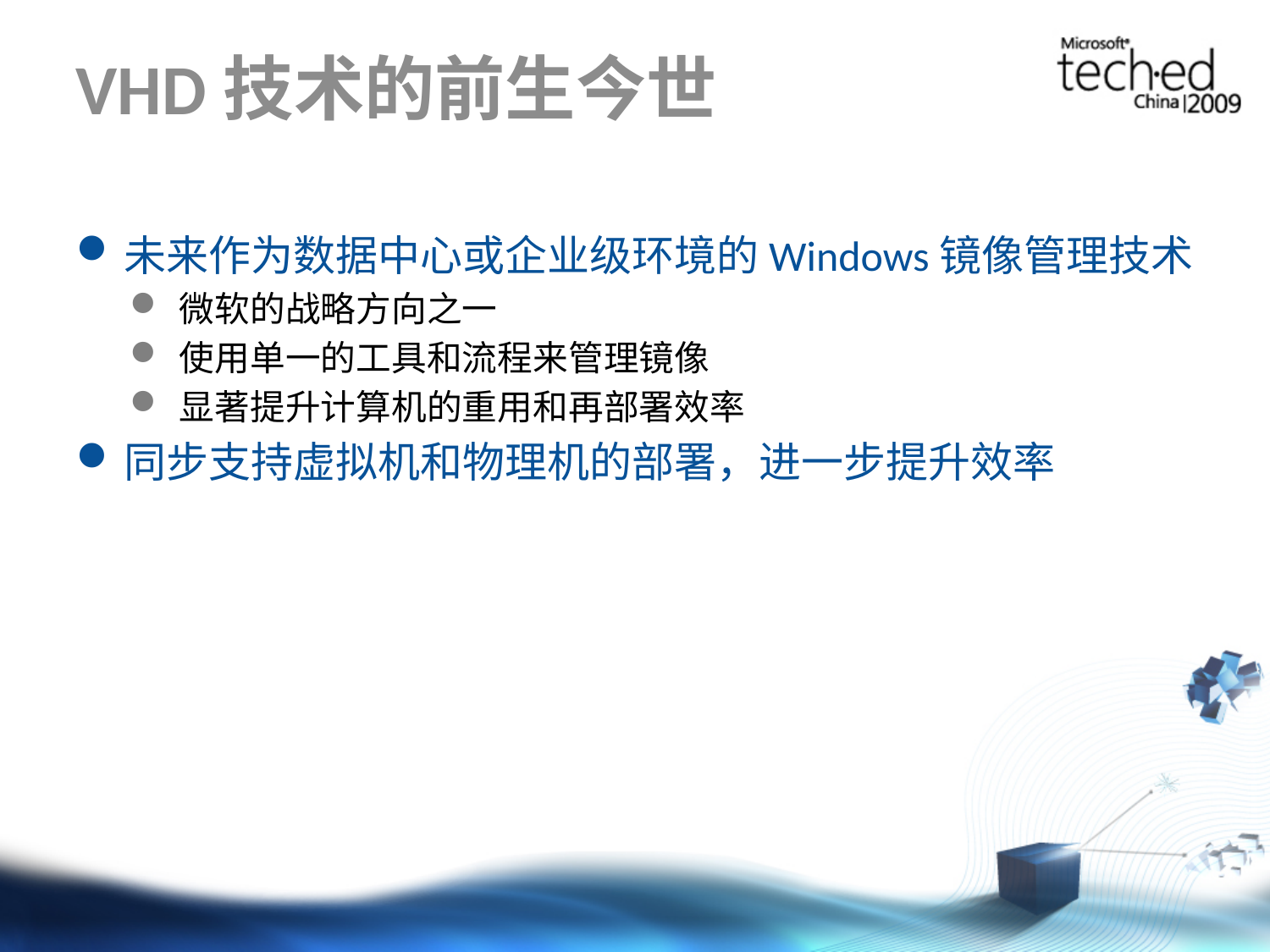

# VHD技术的前生今世
未来作为数据中心或企业级环境的Windows镜像管理技术
微软的战略方向之一
使用单一的工具和流程来管理镜像
显著提升计算机的重用和再部署效率
同步支持虚拟机和物理机的部署，进一步提升效率